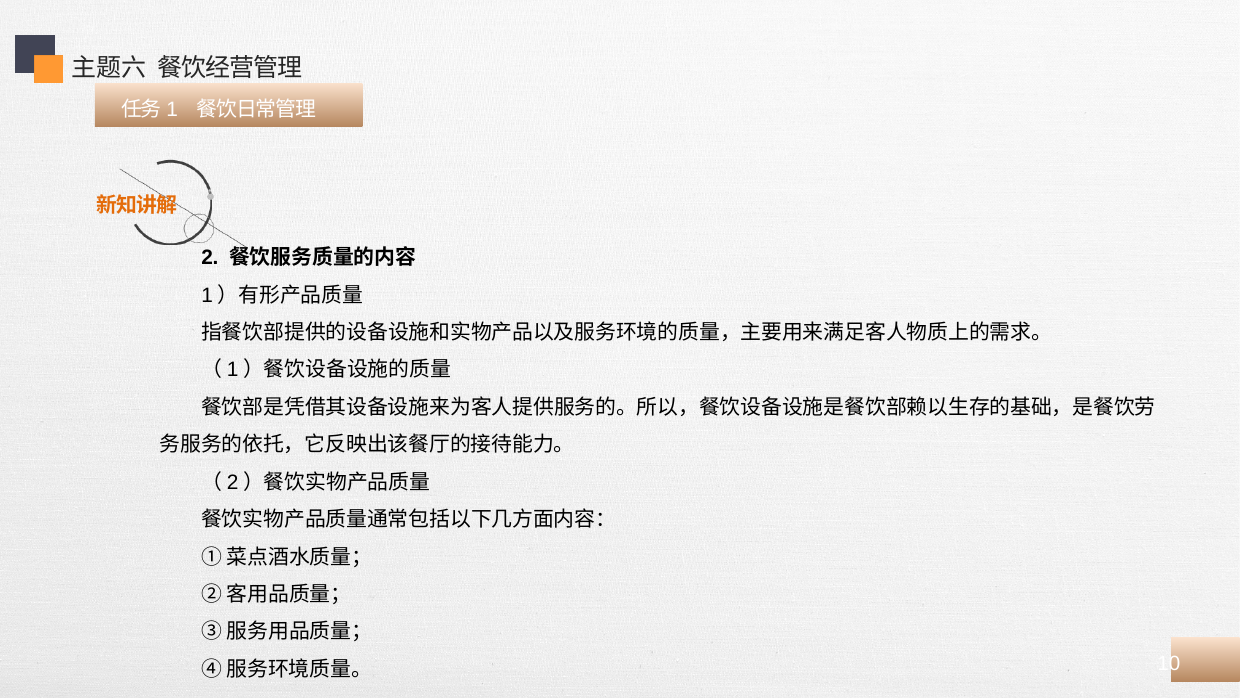

主题六  餐饮经营管理
 任务1   餐饮日常管理
2. 餐饮服务质量的内容
1）有形产品质量
指餐饮部提供的设备设施和实物产品以及服务环境的质量，主要用来满足客人物质上的需求。
（1）餐饮设备设施的质量
餐饮部是凭借其设备设施来为客人提供服务的。所以，餐饮设备设施是餐饮部赖以生存的基础，是餐饮劳务服务的依托，它反映出该餐厅的接待能力。
（2）餐饮实物产品质量
餐饮实物产品质量通常包括以下几方面内容：
①菜点酒水质量；
②客用品质量；
③服务用品质量；
④服务环境质量。